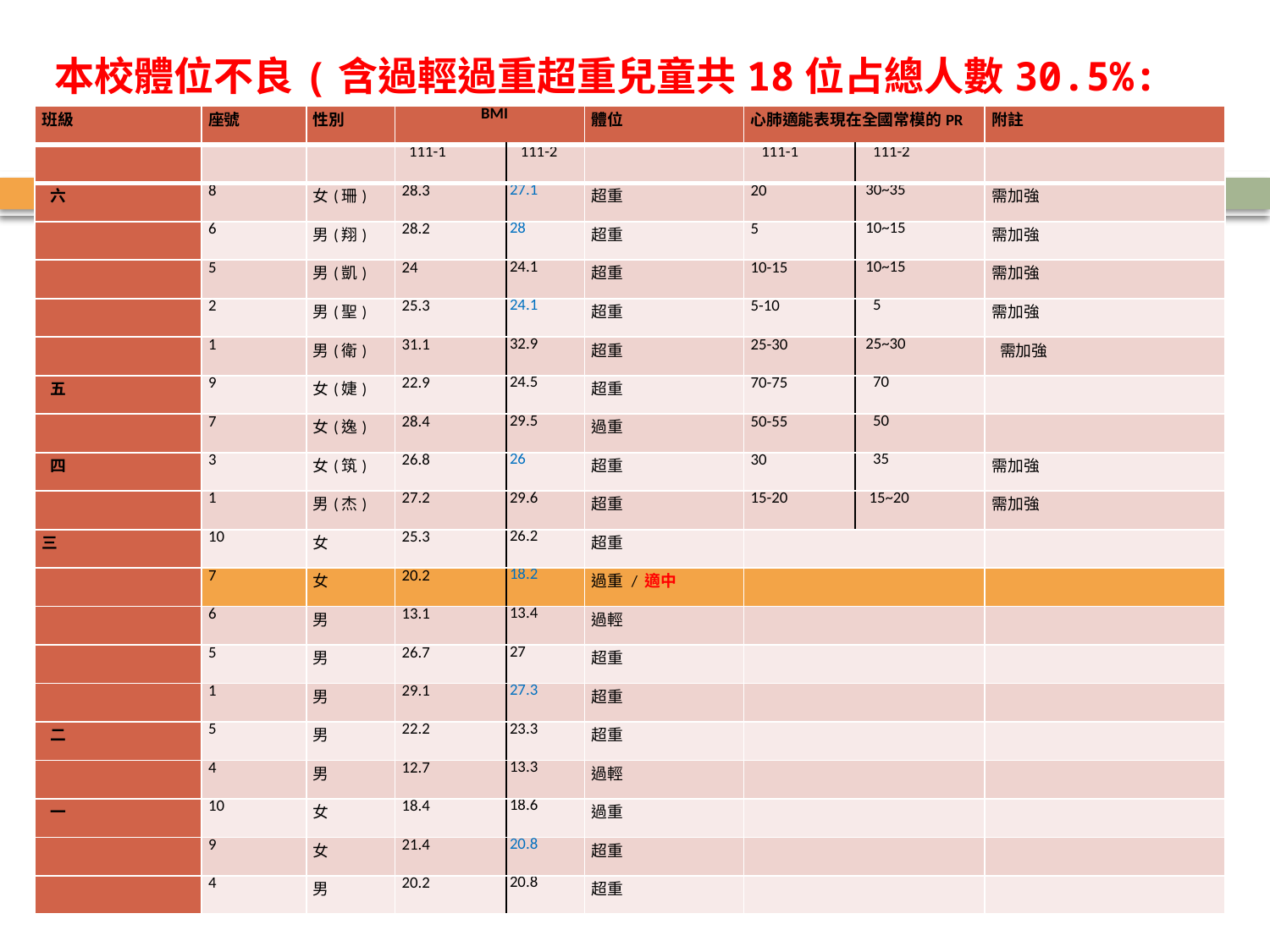

# 本校體位不良(含過輕過重超重兒童共18位占總人數30.5%:
| 班級 | 座號 | 性別 | BMI |  | 體位 | 心肺適能表現在全國常模的PR |  | 附註 |
| --- | --- | --- | --- | --- | --- | --- | --- | --- |
|  |  |  | 111-1 | 111-2 |  | 111-1 | 111-2 |  |
| 六 | 8 | 女(珊) | 28.3 | 27.1 | 超重 | 20 | 30~35 | 需加強 |
|  | 6 | 男(翔) | 28.2 | 28 | 超重 | 5 | 10~15 | 需加強 |
|  | 5 | 男(凱) | 24 | 24.1 | 超重 | 10-15 | 10~15 | 需加強 |
|  | 2 | 男(聖) | 25.3 | 24.1 | 超重 | 5-10 | 5 | 需加強 |
|  | 1 | 男(衛) | 31.1 | 32.9 | 超重 | 25-30 | 25~30 | 需加強 |
| 五 | 9 | 女(婕) | 22.9 | 24.5 | 超重 | 70-75 | 70 |  |
|  | 7 | 女(逸) | 28.4 | 29.5 | 過重 | 50-55 | 50 |  |
| 四 | 3 | 女(筑) | 26.8 | 26 | 超重 | 30 | 35 | 需加強 |
|  | 1 | 男(杰) | 27.2 | 29.6 | 超重 | 15-20 | 15~20 | 需加強 |
| 三 | 10 | 女 | 25.3 | 26.2 | 超重 |  |  |  |
|  | 7 | 女 | 20.2 | 18.2 | 過重 / 適中 |  |  |  |
|  | 6 | 男 | 13.1 | 13.4 | 過輕 |  |  |  |
|  | 5 | 男 | 26.7 | 27 | 超重 |  |  |  |
|  | 1 | 男 | 29.1 | 27.3 | 超重 |  |  |  |
| 二 | 5 | 男 | 22.2 | 23.3 | 超重 |  |  |  |
|  | 4 | 男 | 12.7 | 13.3 | 過輕 |  |  |  |
| 一 | 10 | 女 | 18.4 | 18.6 | 過重 |  |  |  |
|  | 9 | 女 | 21.4 | 20.8 | 超重 |  |  |  |
|  | 4 | 男 | 20.2 | 20.8 | 超重 |  |  |  |